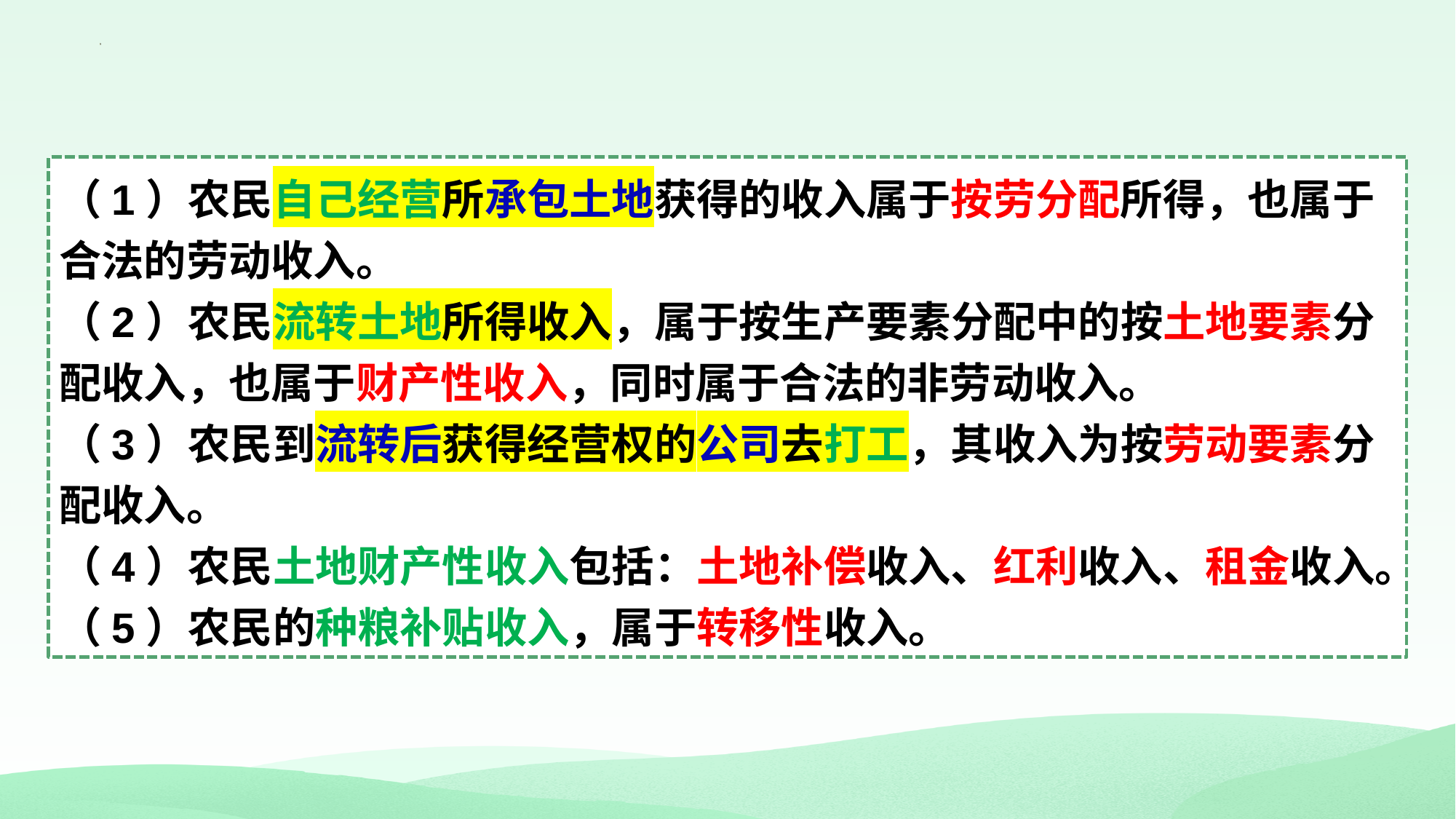

（1）农民自己经营所承包土地获得的收入属于按劳分配所得，也属于合法的劳动收入。
（2）农民流转土地所得收入，属于按生产要素分配中的按土地要素分配收入，也属于财产性收入，同时属于合法的非劳动收入。
（3）农民到流转后获得经营权的公司去打工，其收入为按劳动要素分配收入。
（4）农民土地财产性收入包括：土地补偿收入、红利收入、租金收入。
（5）农民的种粮补贴收入，属于转移性收入。